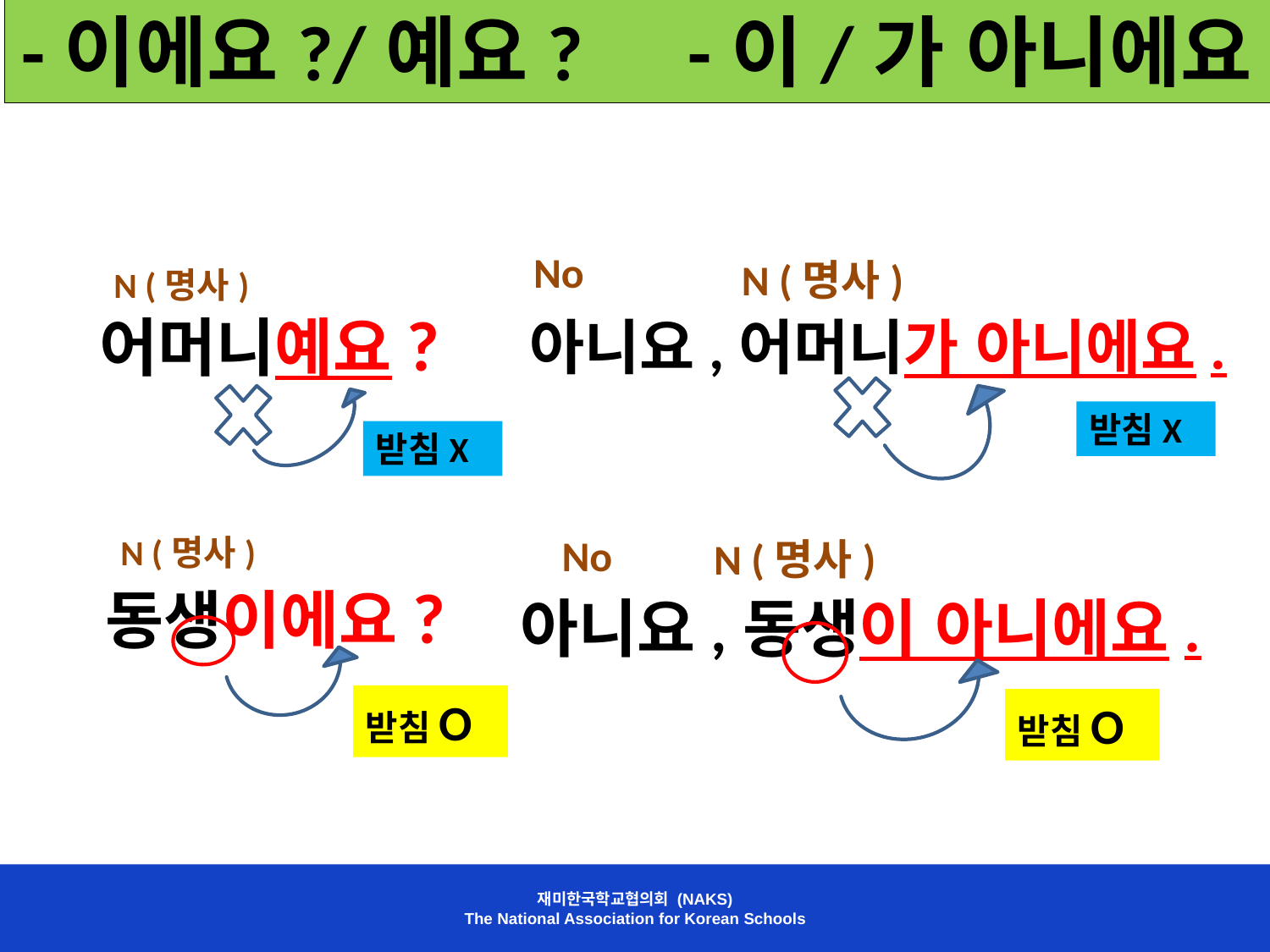

-이에요?/예요?      -이/가 아니에요
No
N (명사)
N (명사)
어머니예요?
아니요,어머니가 아니에요.

받침X

받침X
No
N (명사)
N (명사)
동생이에요?
아니요,동생이 아니에요.

받침O
받침O
재미한국학교협의회 (NAKS)
The National Association for Korean Schools